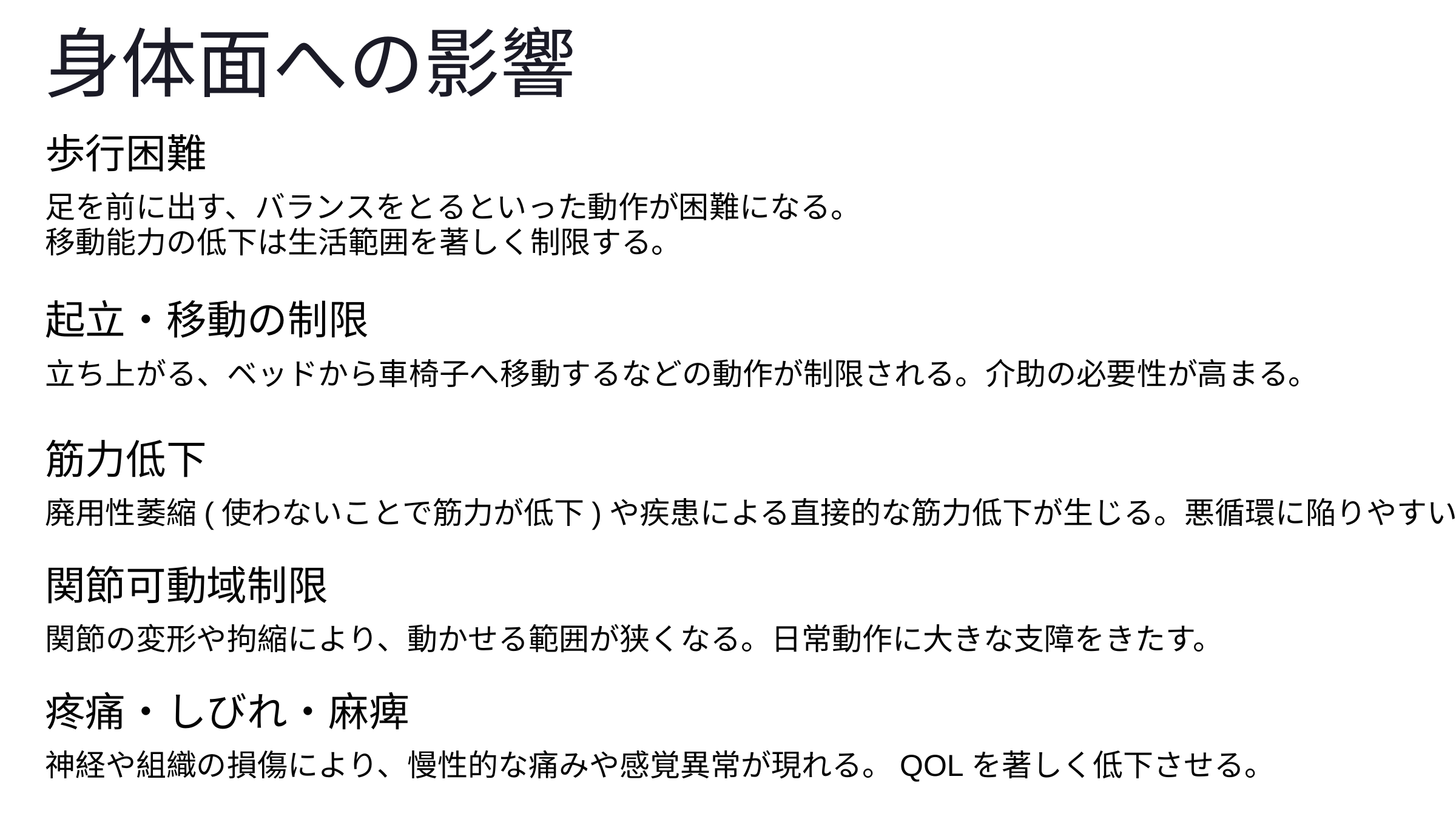

身体面への影響
歩行困難
足を前に出す、バランスをとるといった動作が困難になる。
移動能力の低下は生活範囲を著しく制限する。
起立・移動の制限
立ち上がる、ベッドから車椅子へ移動するなどの動作が制限される。介助の必要性が高まる。
筋力低下
廃用性萎縮(使わないことで筋力が低下)や疾患による直接的な筋力低下が生じる。悪循環に陥りやすい。
関節可動域制限
関節の変形や拘縮により、動かせる範囲が狭くなる。日常動作に大きな支障をきたす。
疼痛・しびれ・麻痺
神経や組織の損傷により、慢性的な痛みや感覚異常が現れる。QOLを著しく低下させる。